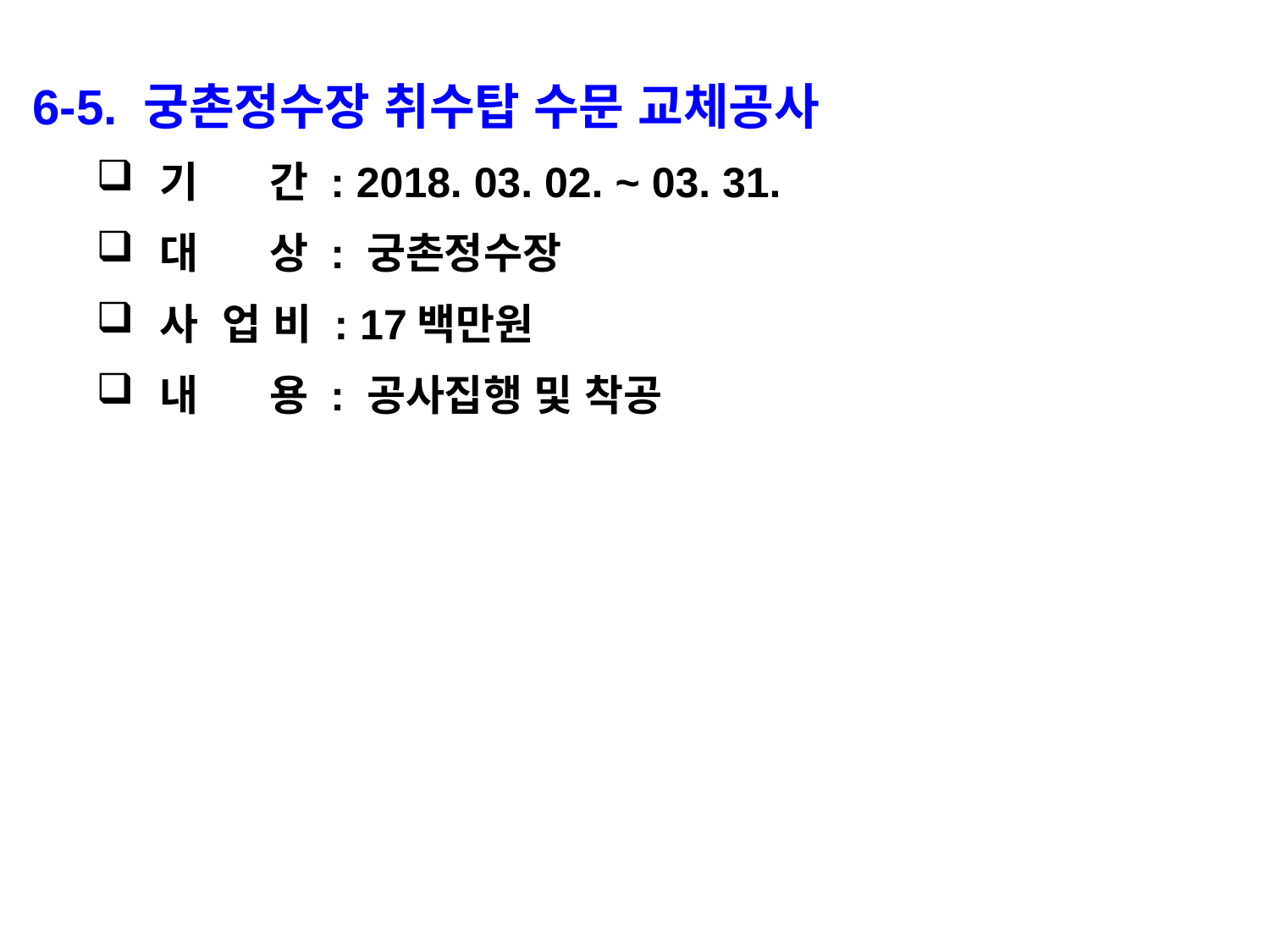

6-5. 궁촌정수장 취수탑 수문 교체공사
기      간 : 2018. 03. 02. ~ 03. 31.
대      상 : 궁촌정수장
사  업 비 : 17백만원
내      용 : 공사집행 및 착공